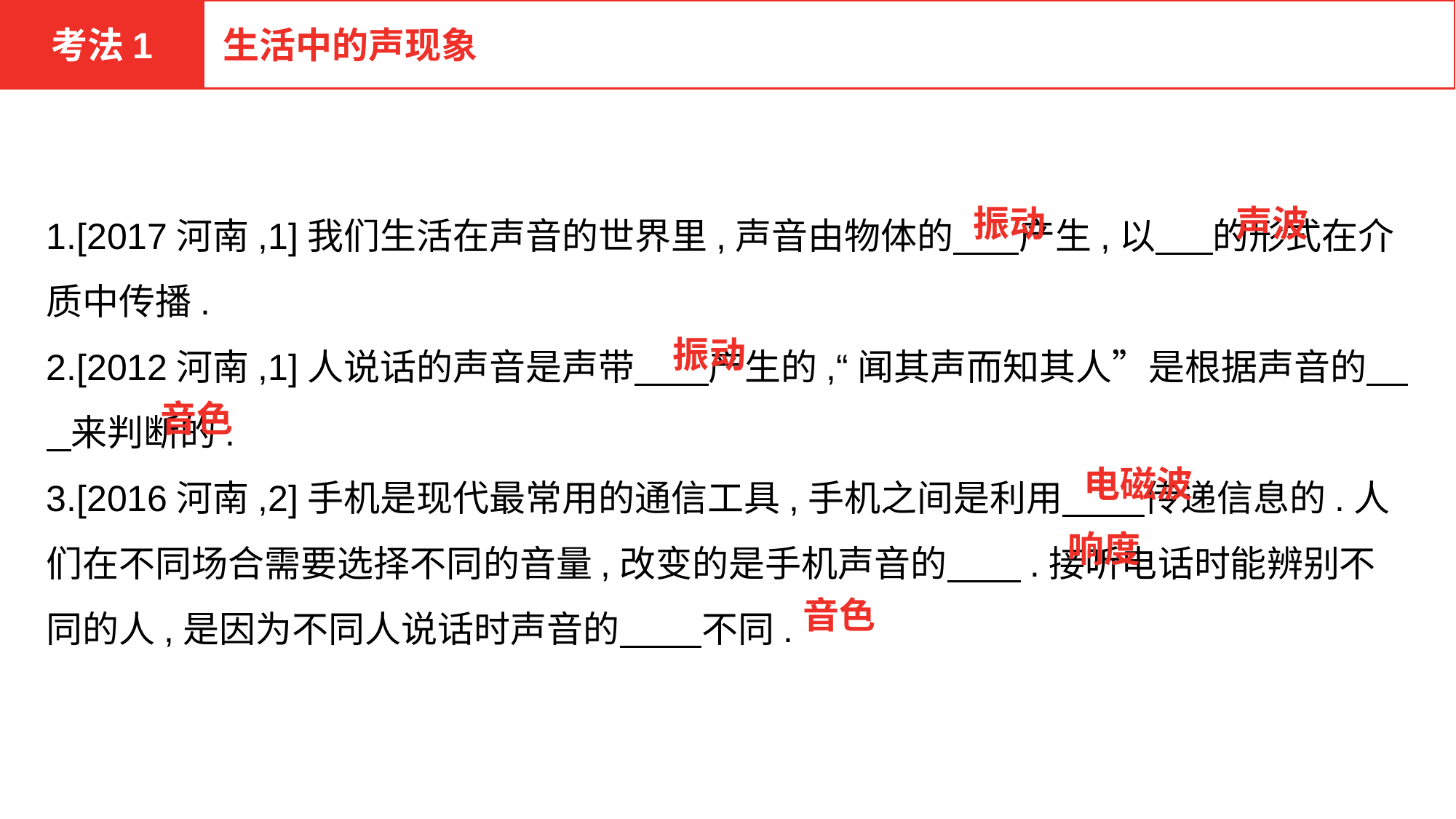

考法1
生活中的声现象
1.[2017河南,1]我们生活在声音的世界里,声音由物体的        产生,以       的形式在介质中传播.
2.[2012河南,1]人说话的声音是声带         产生的,“闻其声而知其人”是根据声音的         来判断的.
3.[2016河南,2]手机是现代最常用的通信工具,手机之间是利用          传递信息的.人们在不同场合需要选择不同的音量,改变的是手机声音的         .接听电话时能辨别不同的人,是因为不同人说话时声音的          不同.

振动
声波
振动
音色
电磁波
响度
音色